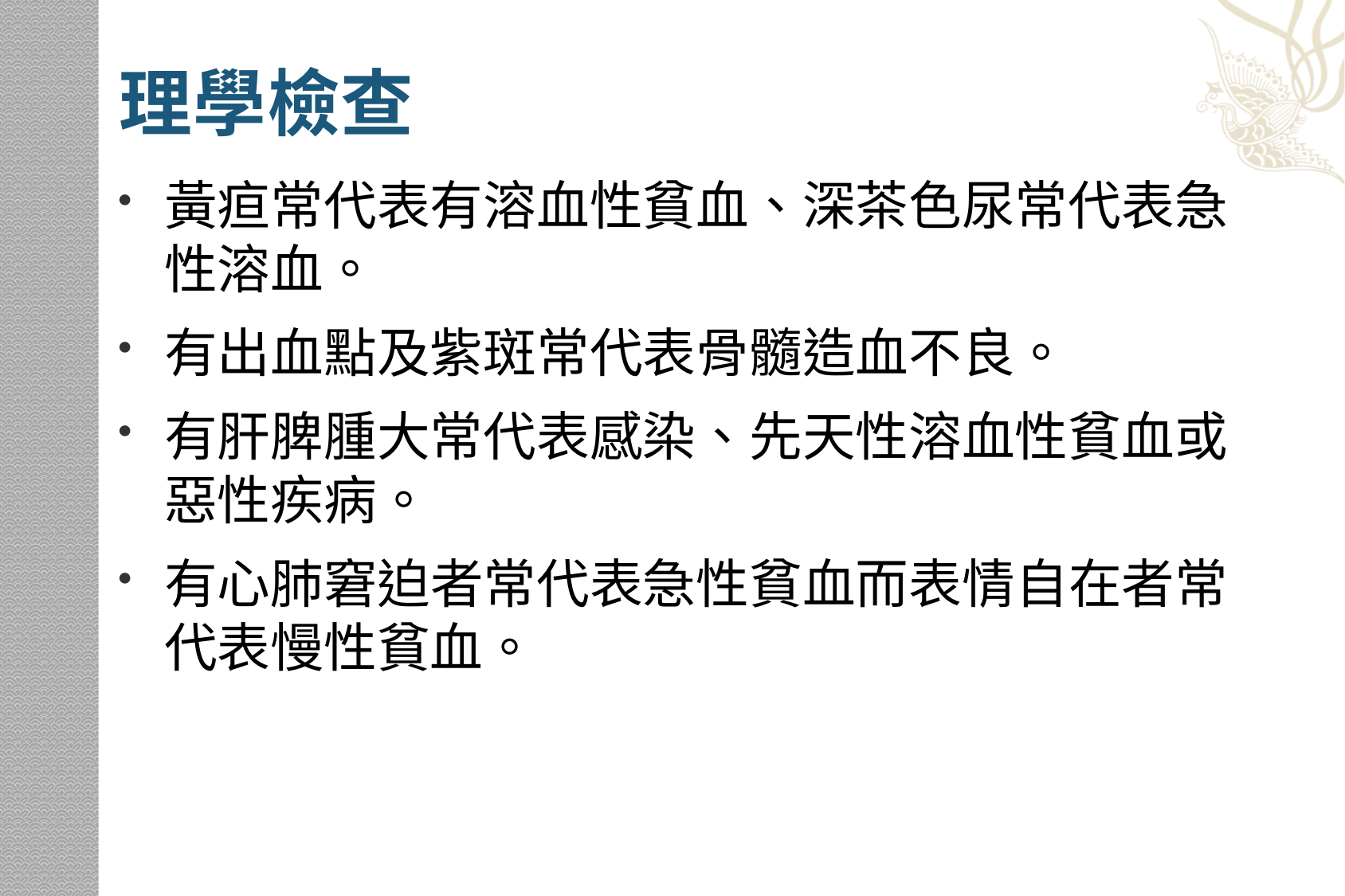

# 理學檢查
黃疸常代表有溶血性貧血、深茶色尿常代表急性溶血。
有出血點及紫斑常代表骨髓造血不良。
有肝脾腫大常代表感染、先天性溶血性貧血或惡性疾病。
有心肺窘迫者常代表急性貧血而表情自在者常代表慢性貧血。